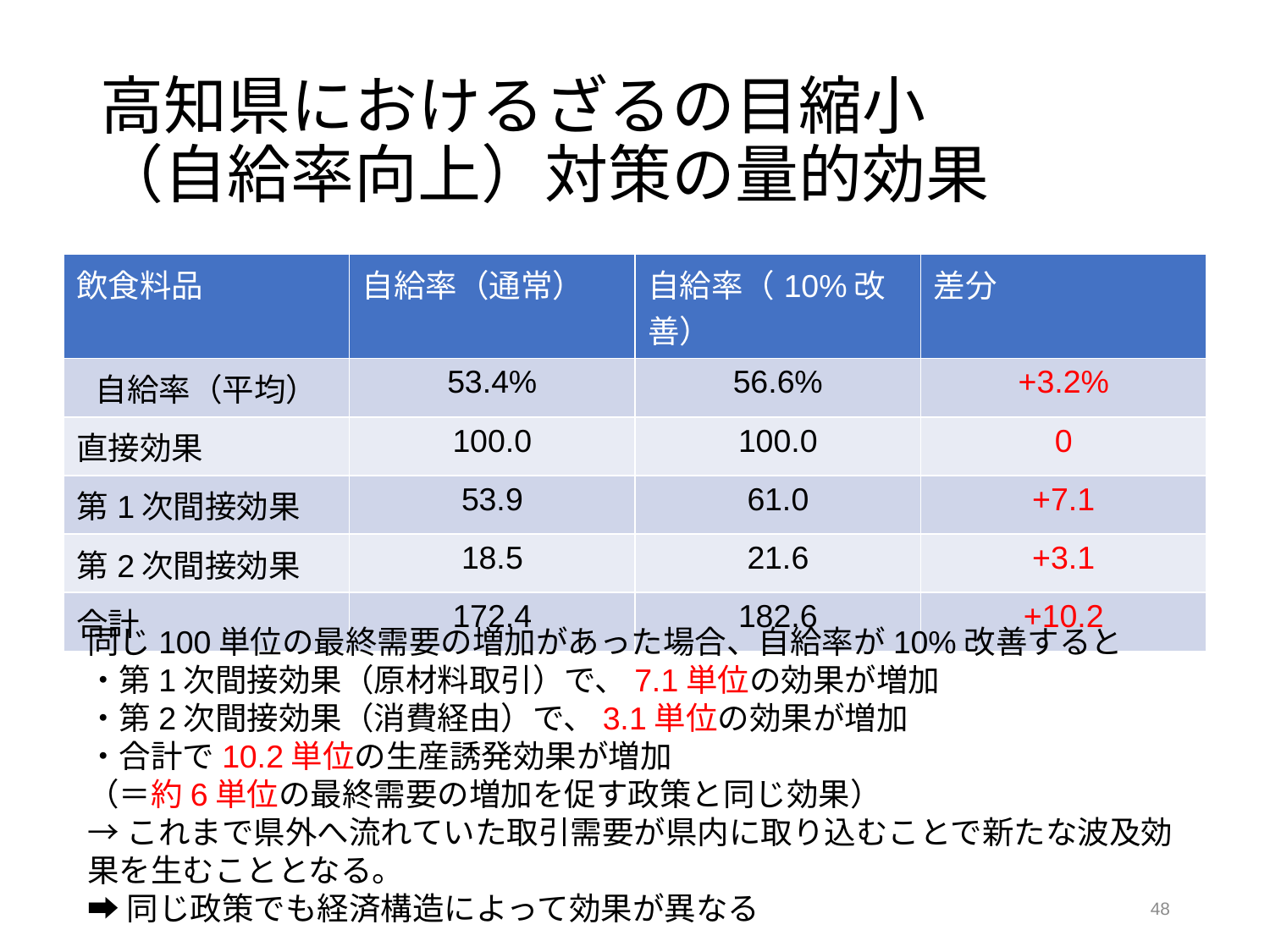

# 高知県におけるざるの目縮小 （自給率向上）対策の量的効果
| 飲食料品 | 自給率（通常） | 自給率（10%改善） | 差分 |
| --- | --- | --- | --- |
| 自給率（平均） | 53.4% | 56.6% | +3.2% |
| 直接効果 | 100.0 | 100.0 | 0 |
| 第1次間接効果 | 53.9 | 61.0 | +7.1 |
| 第2次間接効果 | 18.5 | 21.6 | +3.1 |
| 合計 | 172.4 | 182.6 | +10.2 |
同じ100単位の最終需要の増加があった場合、自給率が10%改善すると
・第1次間接効果（原材料取引）で、7.1単位の効果が増加
・第2次間接効果（消費経由）で、3.1単位の効果が増加
・合計で10.2単位の生産誘発効果が増加
（＝約6単位の最終需要の増加を促す政策と同じ効果）
→これまで県外へ流れていた取引需要が県内に取り込むことで新たな波及効果を生むこととなる。
➡同じ政策でも経済構造によって効果が異なる
48